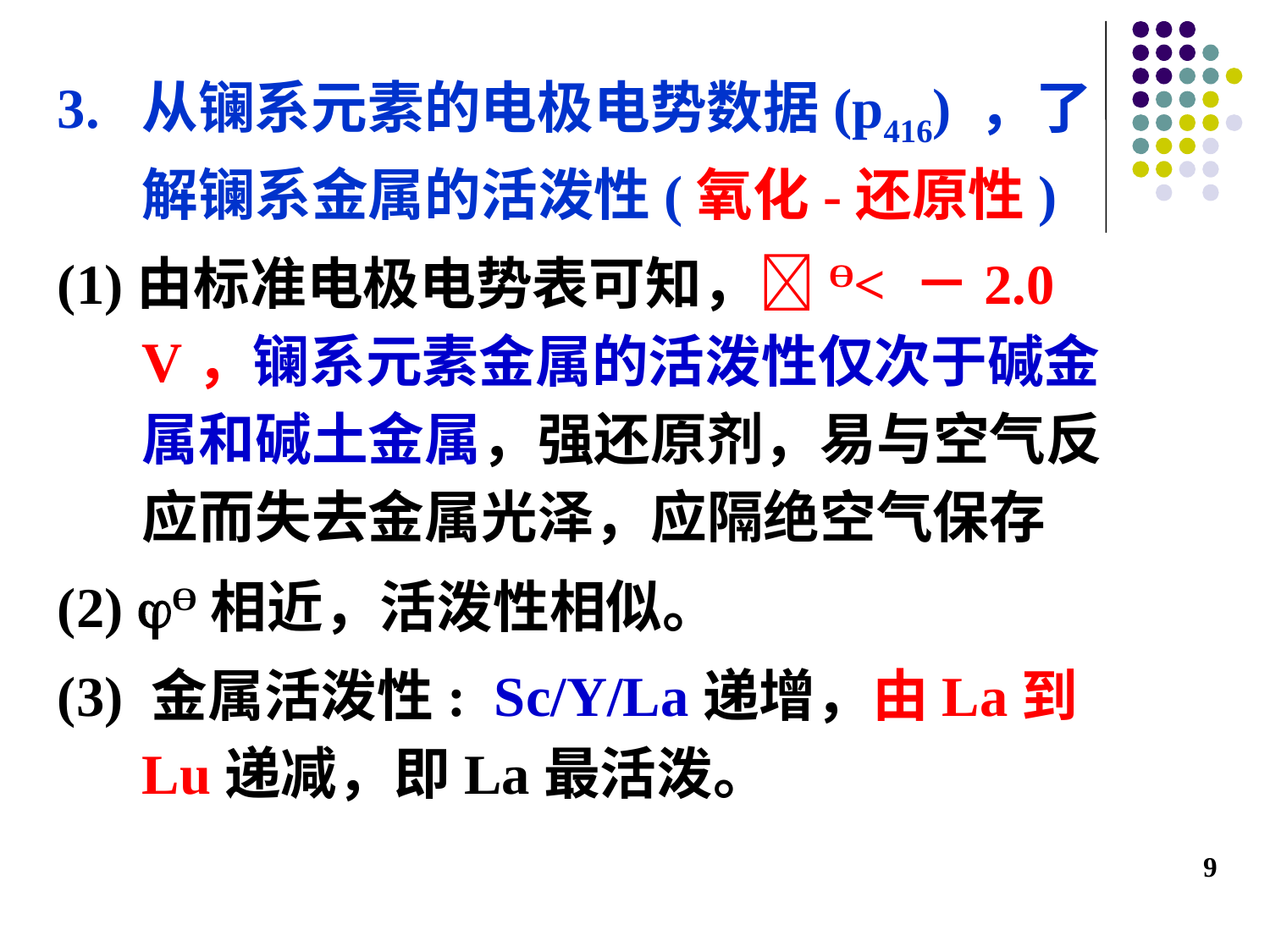

3.  从镧系元素的电极电势数据(p416) ，了解镧系金属的活泼性(氧化-还原性)
(1)由标准电极电势表可知，ϕӨ< －2.0 V，镧系元素金属的活泼性仅次于碱金属和碱土金属，强还原剂，易与空气反应而失去金属光泽，应隔绝空气保存
(2) ϕӨ相近，活泼性相似。
(3) 金属活泼性:  Sc/Y/La递增，由La到Lu递减，即La最活泼。
9